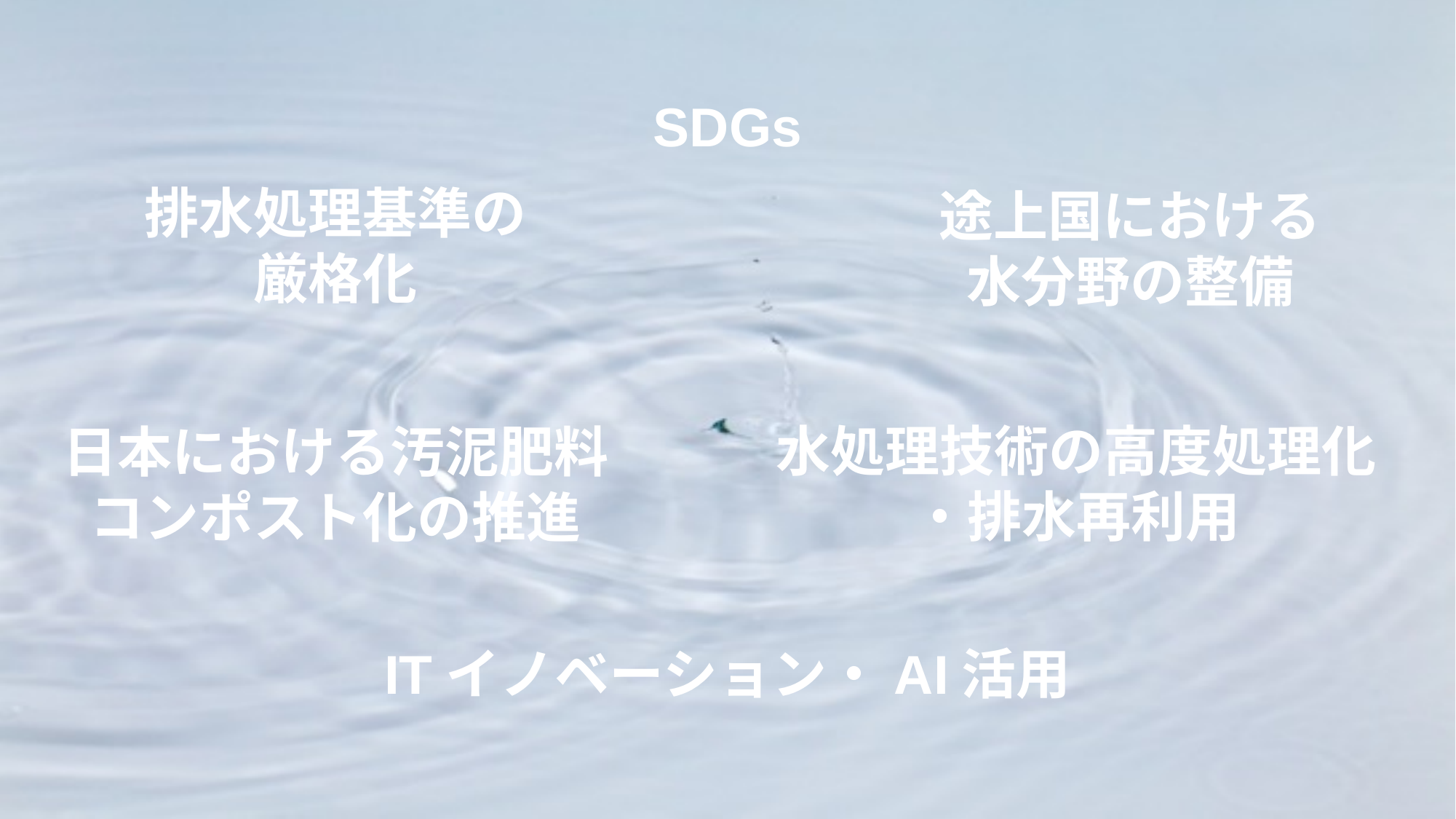

SDGs
排水処理基準の
厳格化
途上国における
水分野の整備
水処理技術の高度処理化
・排水再利用
日本における汚泥肥料
コンポスト化の推進
ITイノベーション・AI活用